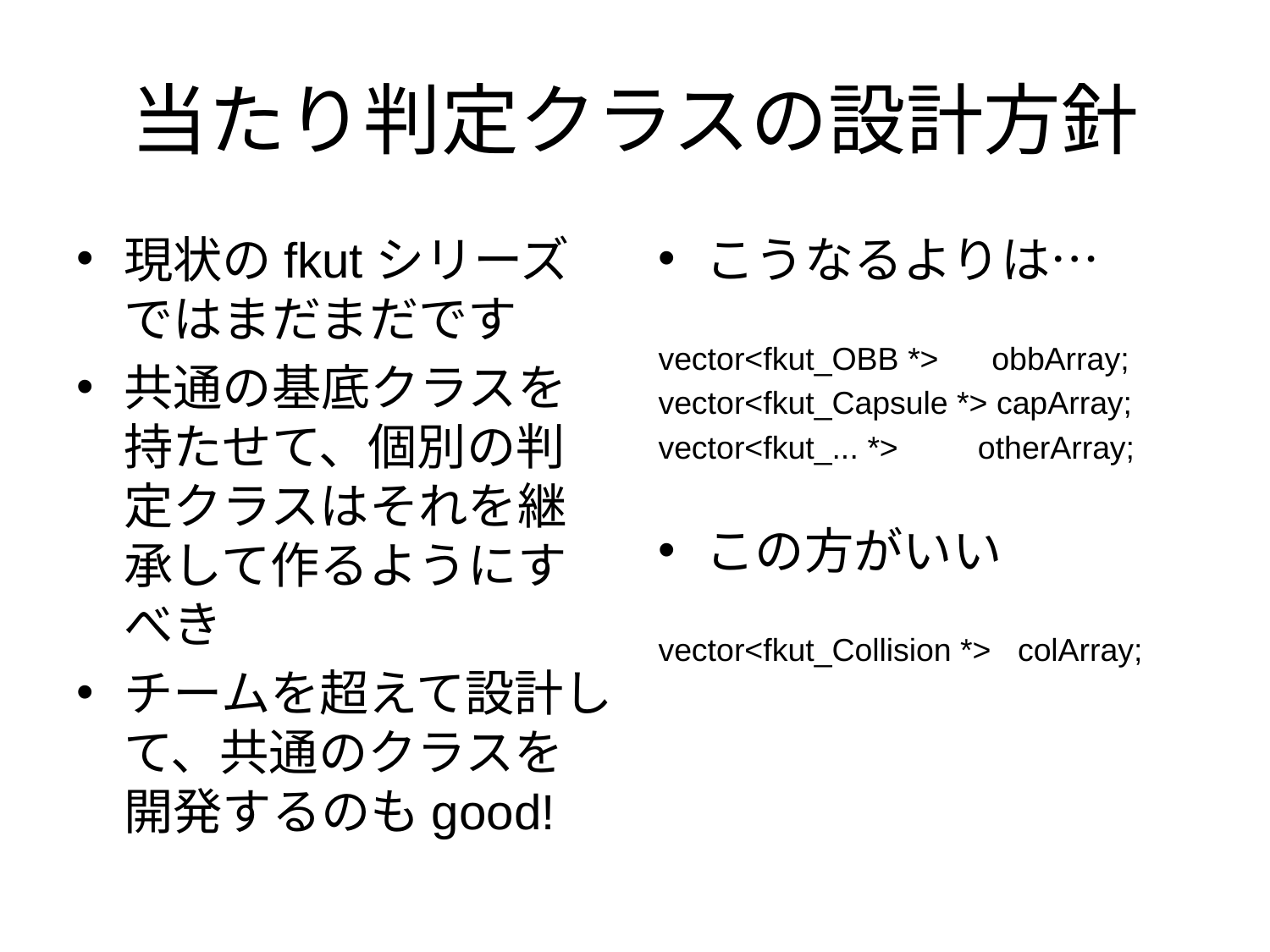

# 当たり判定クラスの設計方針
現状のfkutシリーズではまだまだです
共通の基底クラスを持たせて、個別の判定クラスはそれを継承して作るようにすべき
チームを超えて設計して、共通のクラスを開発するのもgood!

こうなるよりは…

vector<fkut_OBB *>      obbArray;
vector<fkut_Capsule *> capArray;
vector<fkut_... *>         otherArray;

この方がいい

vector<fkut_Collision *>   colArray;